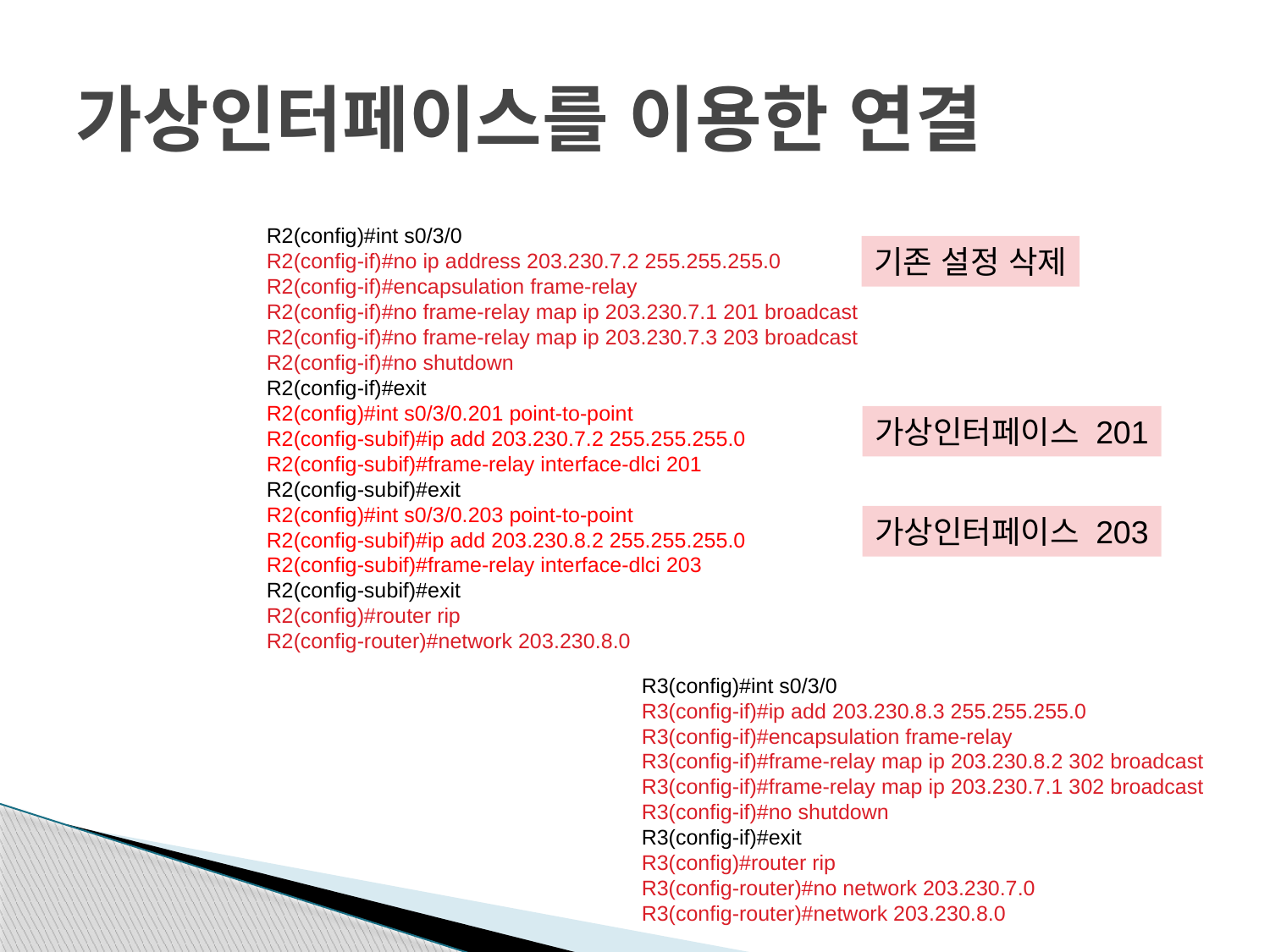

# 가상인터페이스를 이용한 연결
R2(config)#int s0/3/0
R2(config-if)#no ip address 203.230.7.2 255.255.255.0
R2(config-if)#encapsulation frame-relay
R2(config-if)#no frame-relay map ip 203.230.7.1 201 broadcast
R2(config-if)#no frame-relay map ip 203.230.7.3 203 broadcast
R2(config-if)#no shutdown
R2(config-if)#exit
R2(config)#int s0/3/0.201 point-to-point
R2(config-subif)#ip add 203.230.7.2 255.255.255.0
R2(config-subif)#frame-relay interface-dlci 201
R2(config-subif)#exit
R2(config)#int s0/3/0.203 point-to-point
R2(config-subif)#ip add 203.230.8.2 255.255.255.0
R2(config-subif)#frame-relay interface-dlci 203
R2(config-subif)#exit
R2(config)#router rip
R2(config-router)#network 203.230.8.0
기존 설정 삭제
가상인터페이스 201
가상인터페이스 203
R3(config)#int s0/3/0
R3(config-if)#ip add 203.230.8.3 255.255.255.0
R3(config-if)#encapsulation frame-relay
R3(config-if)#frame-relay map ip 203.230.8.2 302 broadcast
R3(config-if)#frame-relay map ip 203.230.7.1 302 broadcast
R3(config-if)#no shutdown
R3(config-if)#exit
R3(config)#router rip
R3(config-router)#no network 203.230.7.0
R3(config-router)#network 203.230.8.0